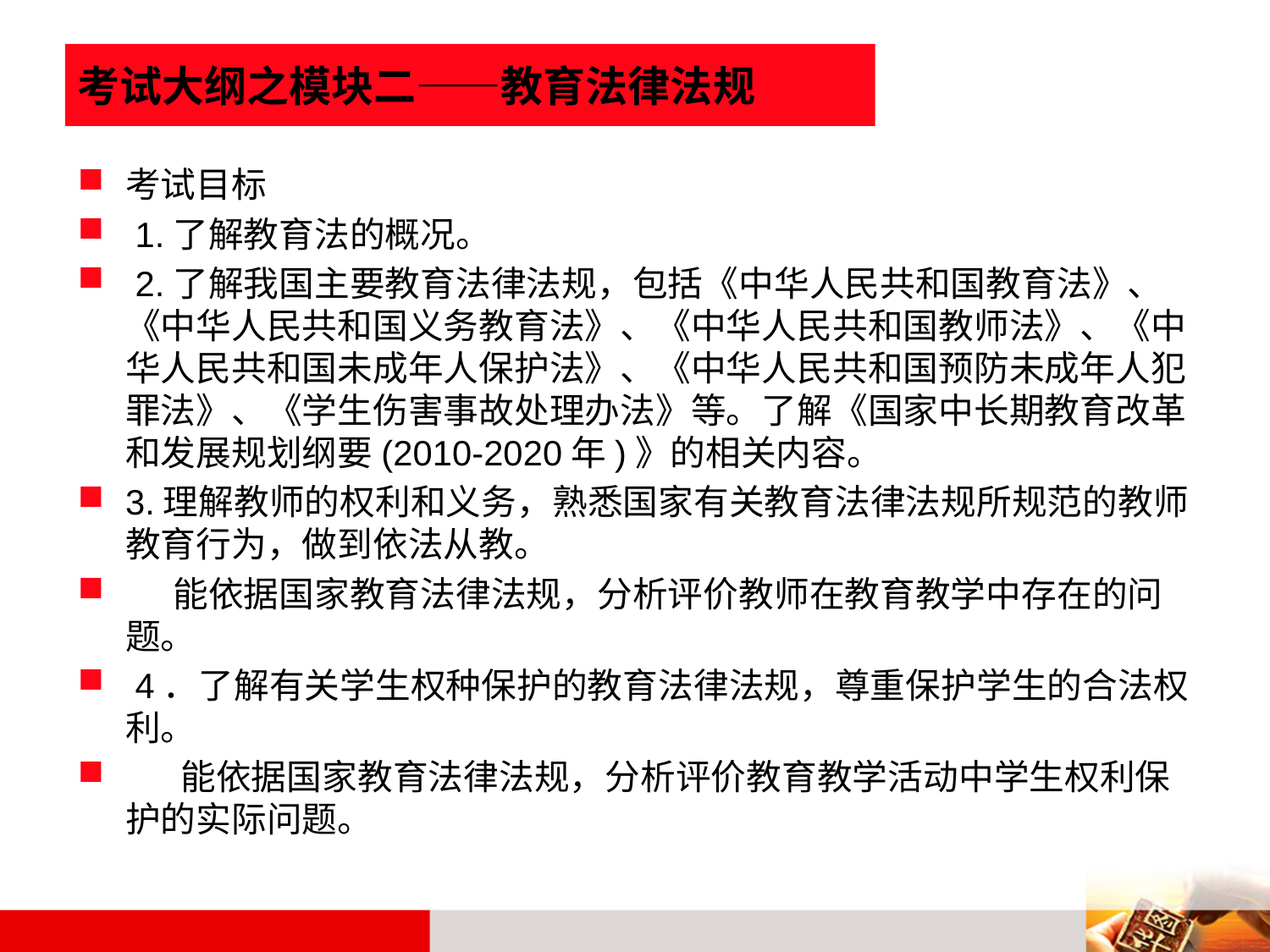

# 考试大纲之模块二——教育法律法规
考试目标
 1.了解教育法的概况。
 2.了解我国主要教育法律法规，包括《中华人民共和国教育法》、《中华人民共和国义务教育法》、《中华人民共和国教师法》、《中华人民共和国未成年人保护法》、《中华人民共和国预防未成年人犯罪法》、《学生伤害事故处理办法》等。了解《国家中长期教育改革和发展规划纲要(2010-2020年)》的相关内容。
3.理解教师的权利和义务，熟悉国家有关教育法律法规所规范的教师教育行为，做到依法从教。
     能依据国家教育法律法规，分析评价教师在教育教学中存在的问题。
 4．了解有关学生权种保护的教育法律法规，尊重保护学生的合法权利。
      能依据国家教育法律法规，分析评价教育教学活动中学生权利保护的实际问题。